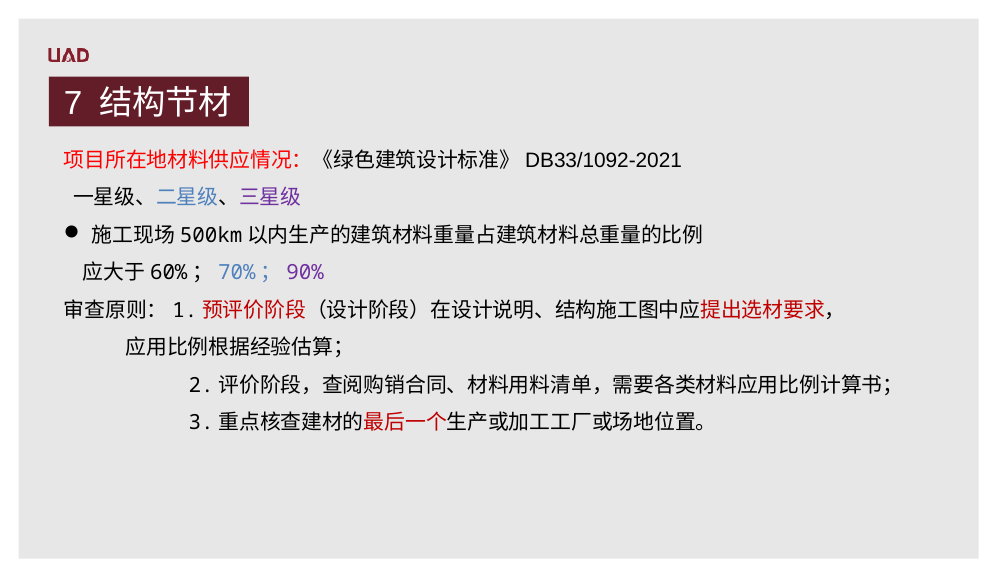

7 结构节材
项目所在地材料供应情况：《绿色建筑设计标准》DB33/1092-2021
 一星级、二星级、三星级
施工现场500km以内生产的建筑材料重量占建筑材料总重量的比例
   应大于60%；70%；90%
审查原则：1.预评价阶段（设计阶段）在设计说明、结构施工图中应提出选材要求，
            应用比例根据经验估算；
          2.评价阶段，查阅购销合同、材料用料清单，需要各类材料应用比例计算书；
          3.重点核查建材的最后一个生产或加工工厂或场地位置。